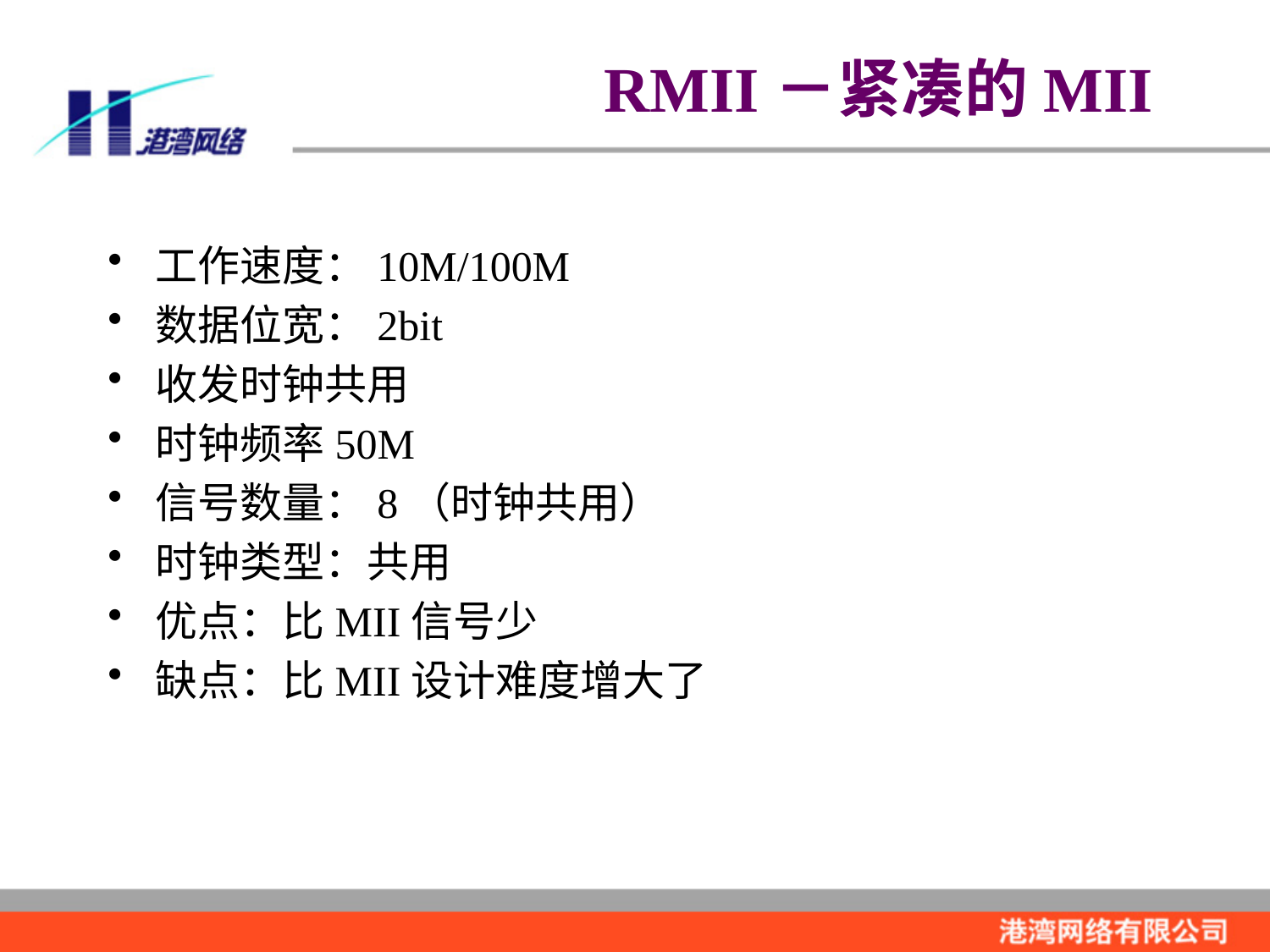

# RMII－紧凑的MII
工作速度：10M/100M
数据位宽：2bit
收发时钟共用
时钟频率50M
信号数量：8（时钟共用）
时钟类型：共用
优点：比MII信号少
缺点：比MII设计难度增大了